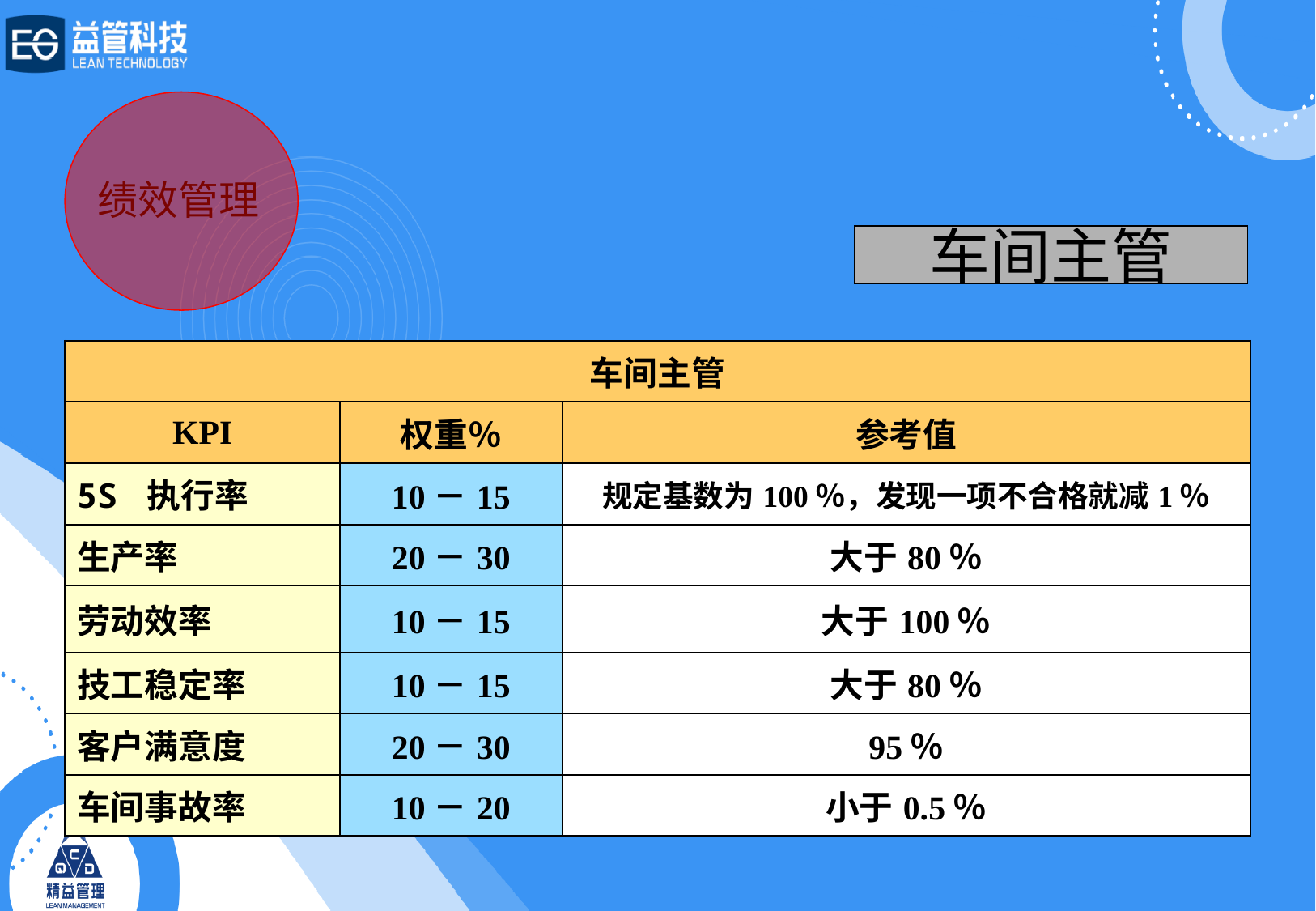

绩效管理
车间主管
| 车间主管 |  |  |
| --- | --- | --- |
| KPI | 权重％ | 参考值 |
| 5S 执行率 | 10－15 | 规定基数为100％，发现一项不合格就减1％ |
| 生产率 | 20－30 | 大于80％ |
| 劳动效率 | 10－15 | 大于100％ |
| 技工稳定率 | 10－15 | 大于80％ |
| 客户满意度 | 20－30 | 95％ |
| 车间事故率 | 10－20 | 小于0.5％ |